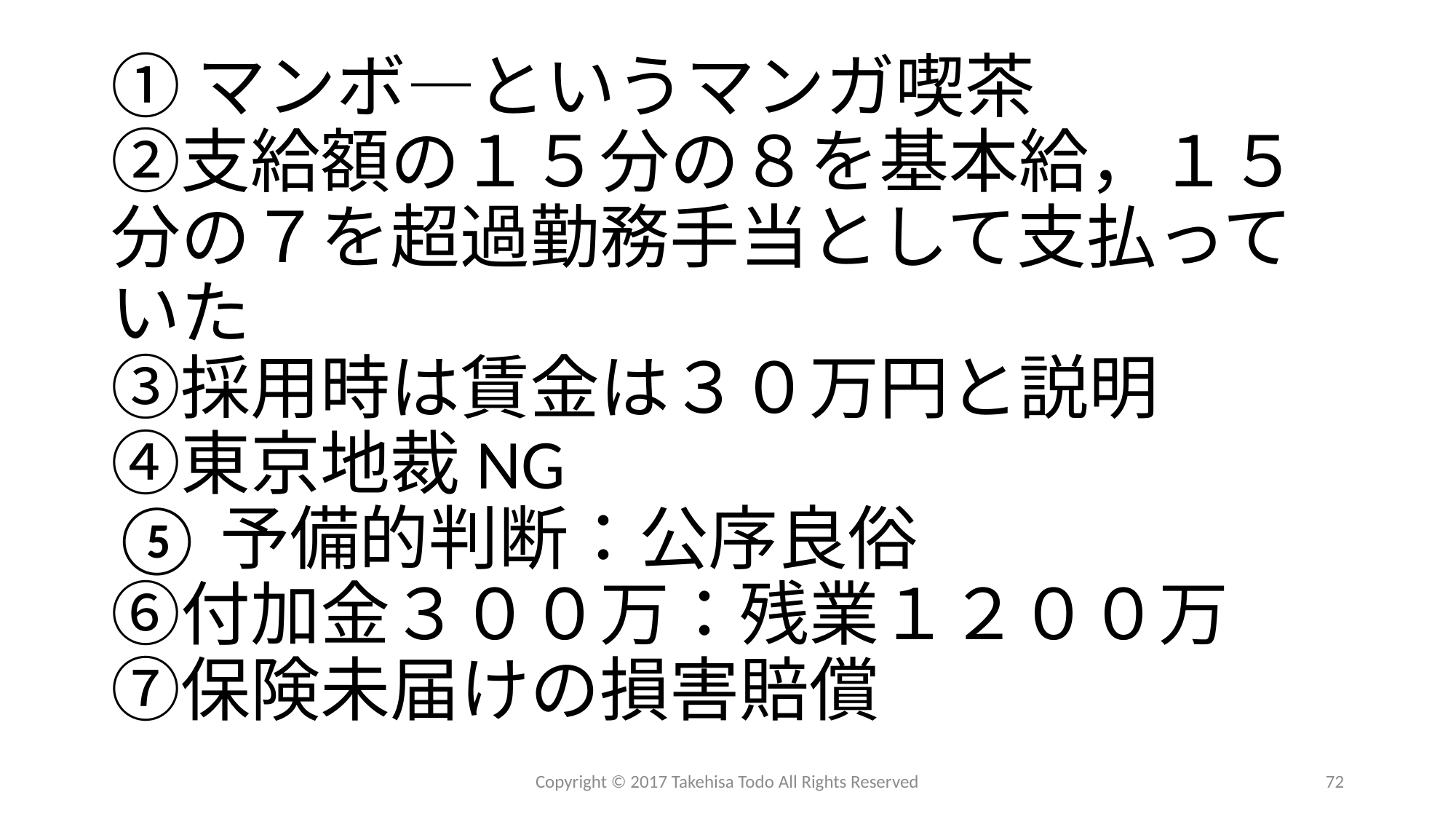

# ①マンボ―というマンガ喫茶 ②支給額の１５分の８を基本給，１５分の７を超過勤務手当として支払っていた ③採用時は賃金は３０万円と説明 ④東京地裁NG ⑤予備的判断：公序良俗 ⑥付加金３００万：残業１２００万 ⑦保険未届けの損害賠償
Copyright © 2017 Takehisa Todo All Rights Reserved
72